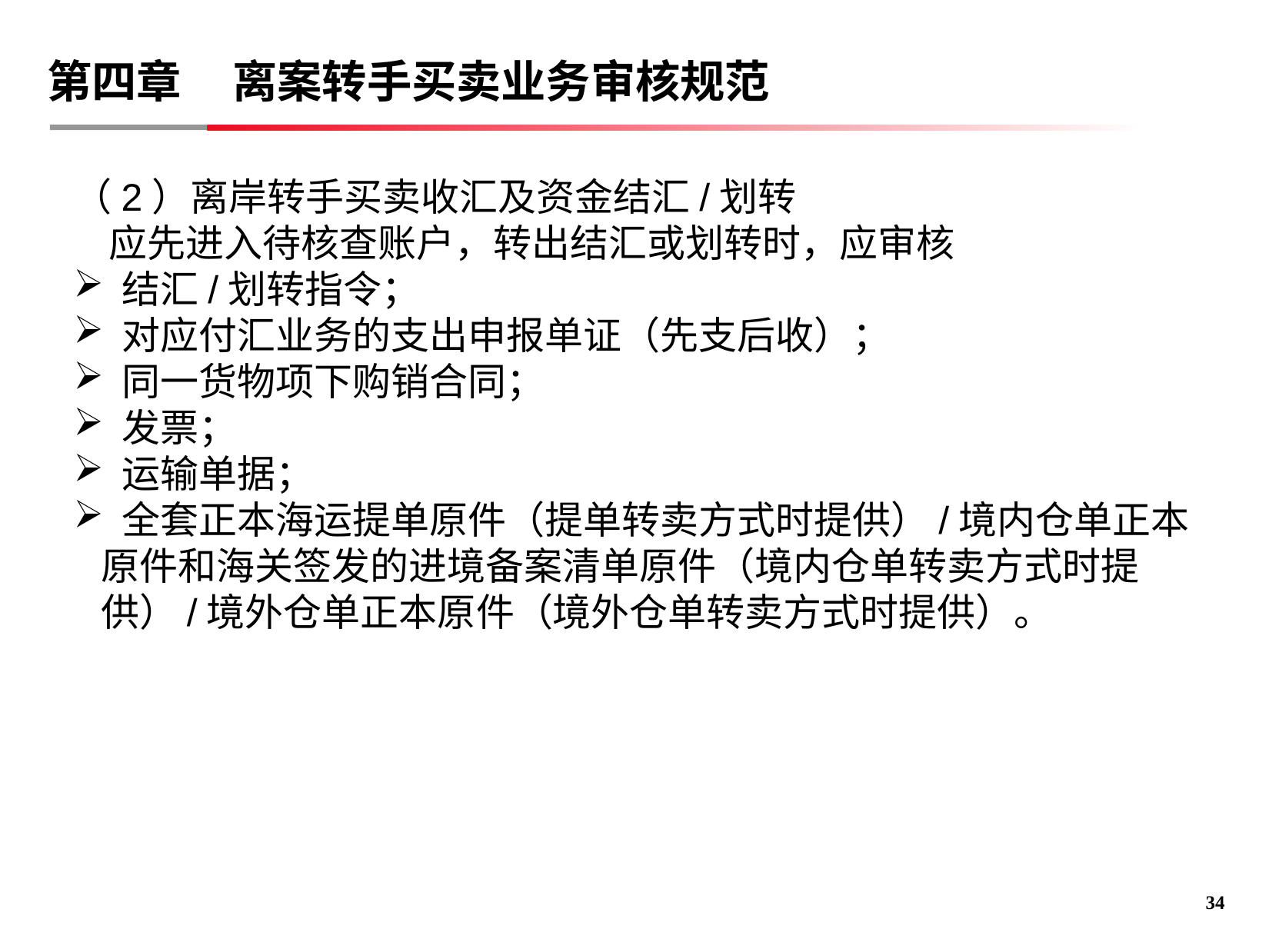

# 第四章     离案转手买卖业务审核规范
（2）离岸转手买卖收汇及资金结汇/划转
   应先进入待核查账户，转出结汇或划转时，应审核
 结汇/划转指令；
 对应付汇业务的支出申报单证（先支后收）；
 同一货物项下购销合同；
 发票；
 运输单据；
 全套正本海运提单原件（提单转卖方式时提供）/境内仓单正本原件和海关签发的进境备案清单原件（境内仓单转卖方式时提供）/境外仓单正本原件（境外仓单转卖方式时提供）。

34